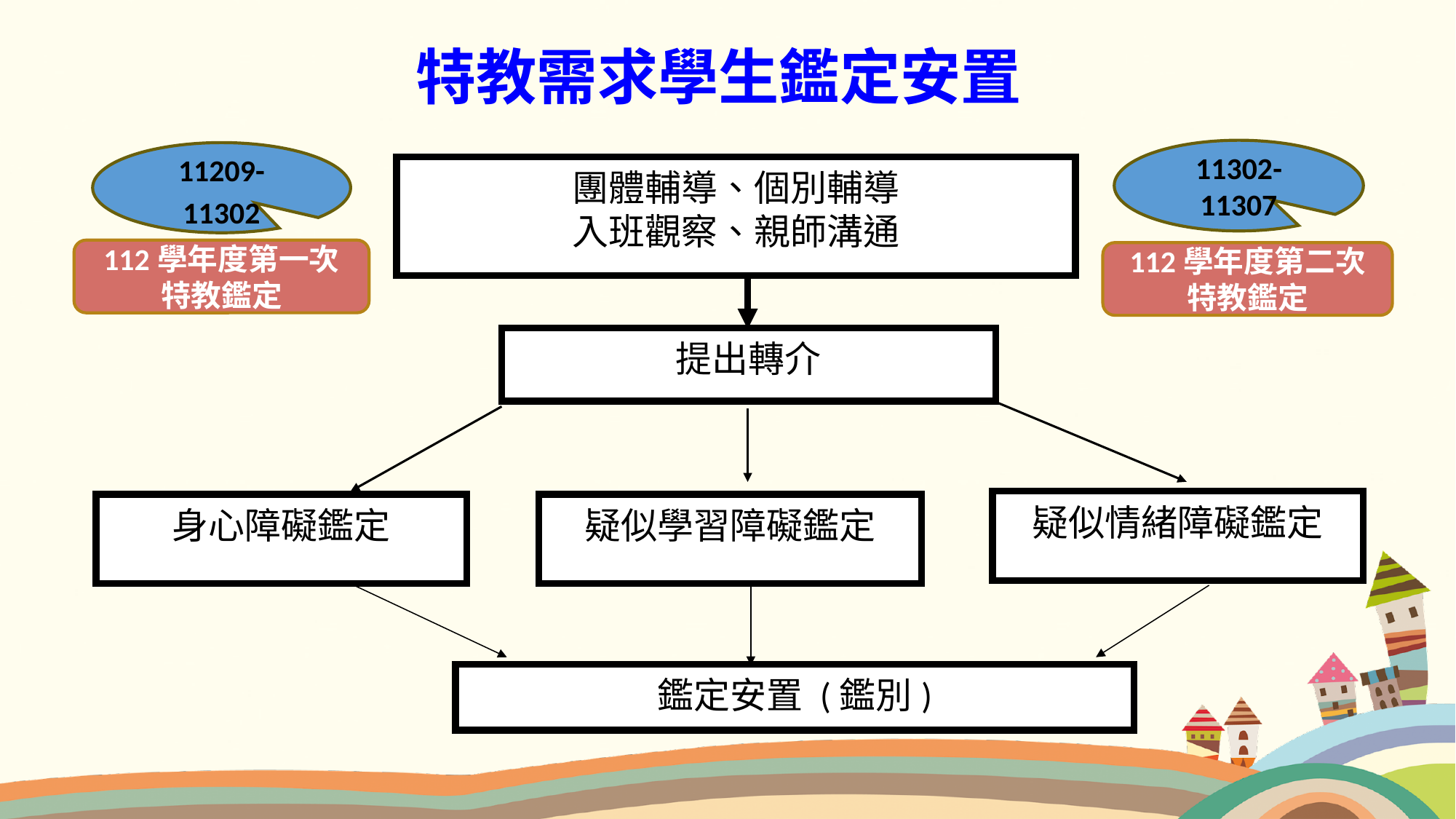

特教需求學生鑑定安置
11302-11307
11209-11302
112學年度第一次特教鑑定
112學年度第二次特教鑑定
團體輔導、個別輔導
入班觀察、親師溝通

提出轉介

疑似情緒障礙鑑定
疑似學習障礙鑑定
身心障礙鑑定
鑑定安置 (鑑別)